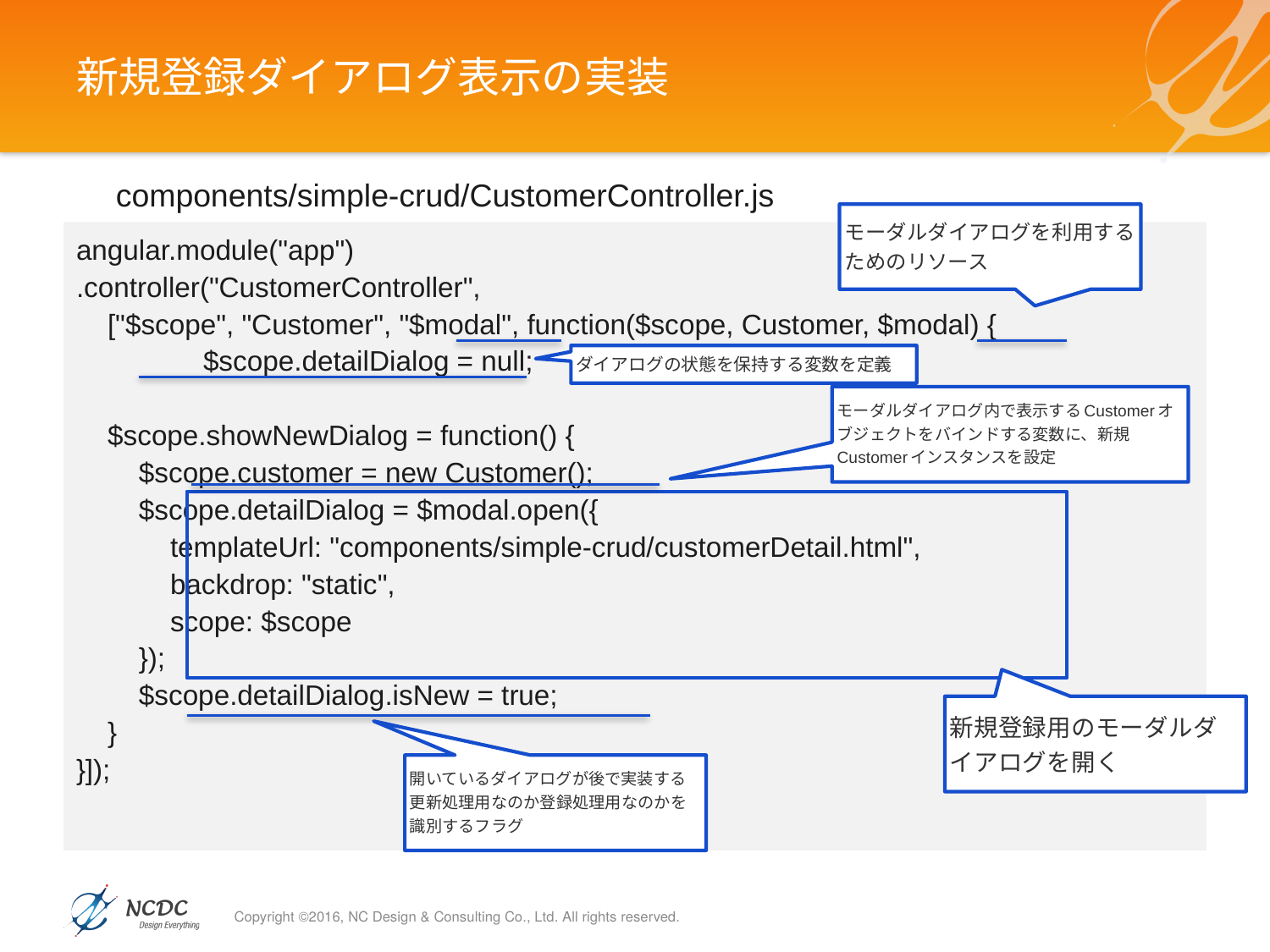

# 新規登録ダイアログ表示の実装
components/simple-crud/CustomerController.js
モーダルダイアログを利用するためのリソース
angular.module("app")
.controller("CustomerController",
    ["$scope", "Customer", "$modal", function($scope, Customer, $modal) {
	$scope.detailDialog = null;

    $scope.showNewDialog = function() {
        $scope.customer = new Customer();
        $scope.detailDialog = $modal.open({
            templateUrl: "components/simple-crud/customerDetail.html",
            backdrop: "static",
            scope: $scope
        });
        $scope.detailDialog.isNew = true;
    }
}]);
ダイアログの状態を保持する変数を定義
モーダルダイアログ内で表示するCustomerオブジェクトをバインドする変数に、新規Customerインスタンスを設定

新規登録用のモーダルダイアログを開く
開いているダイアログが後で実装する更新処理用なのか登録処理用なのかを識別するフラグ